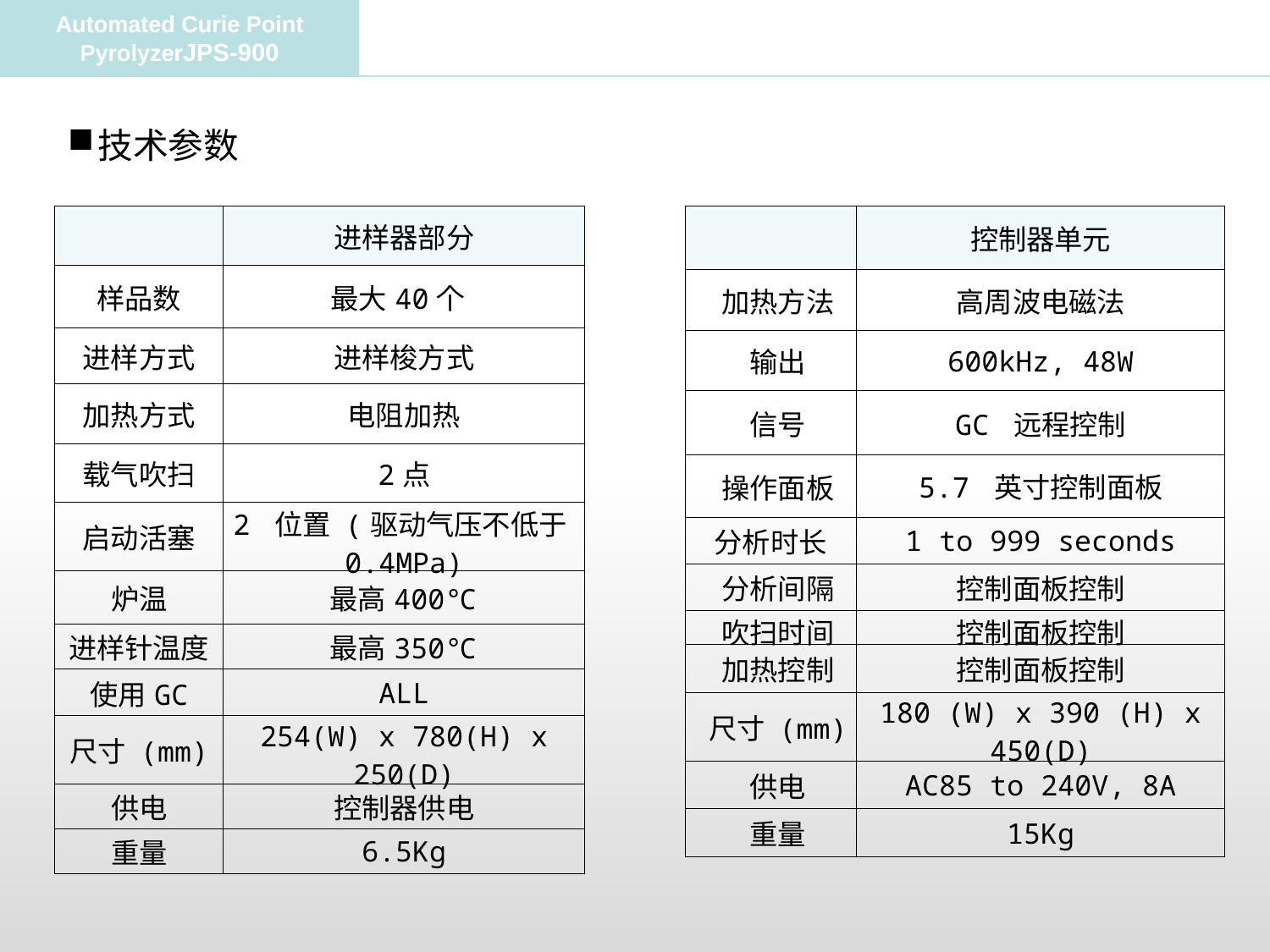

Automated Curie Point PyrolyzerJPS-900
技术参数
|  | 进样器部分 |
| --- | --- |
| 样品数 | 最大40个 |
| 进样方式 | 进样梭方式 |
| 加热方式 | 电阻加热 |
| 载气吹扫 | 2点 |
| 启动活塞 | 2 位置 (驱动气压不低于0.4MPa) |
| 炉温 | 最高400℃ |
| 进样针温度 | 最高350℃ |
| 使用GC | ALL |
| 尺寸 (mm) | 254(W) x 780(H) x 250(D) |
| 供电 | 控制器供电 |
| 重量 | 6.5Kg |
|  | 控制器单元 |
| --- | --- |
| 加热方法 | 高周波电磁法 |
| 输出 | 600kHz, 48W |
| 信号 | GC 远程控制 |
| 操作面板 | 5.7 英寸控制面板 |
| 分析时长 | 1 to 999 seconds |
| 分析间隔 | 控制面板控制 |
| 吹扫时间 | 控制面板控制 |
| 加热控制 | 控制面板控制 |
| 尺寸 (mm) | 180 (W) x 390 (H) x 450(D) |
| 供电 | AC85 to 240V, 8A |
| 重量 | 15Kg |
3